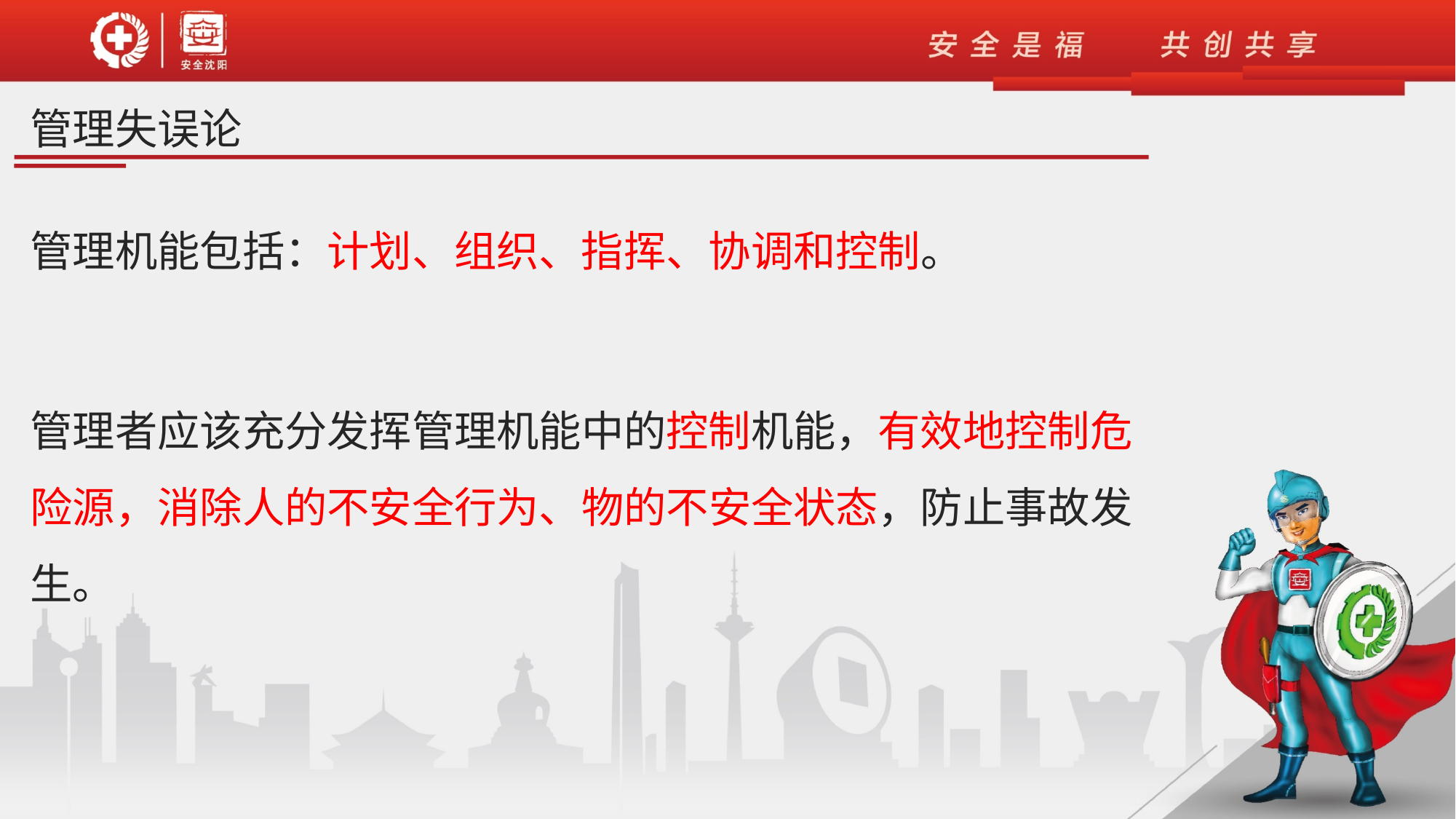

管理失误论

管理机能包括：计划、组织、指挥、协调和控制。
管理者应该充分发挥管理机能中的控制机能，有效地控制危险源，消除人的不安全行为、物的不安全状态，防止事故发生。